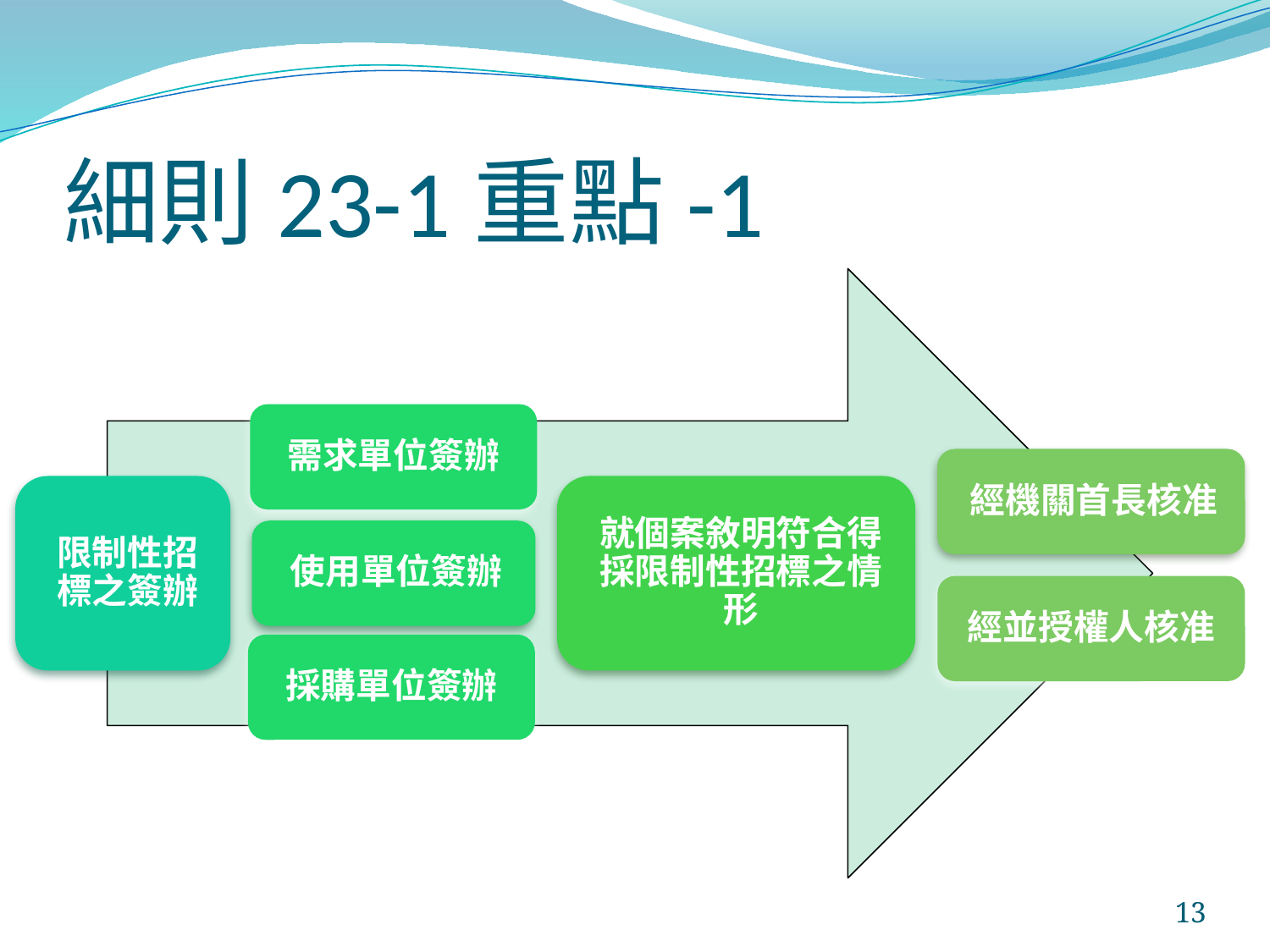

# 細則23-1重點-1
限制性招標之簽辦
使用單位簽辦
就個案敘明符合得採限制性招標之情形
經機關首長核准

需求單位簽辦

經並授權人核准

採購單位簽辦
13